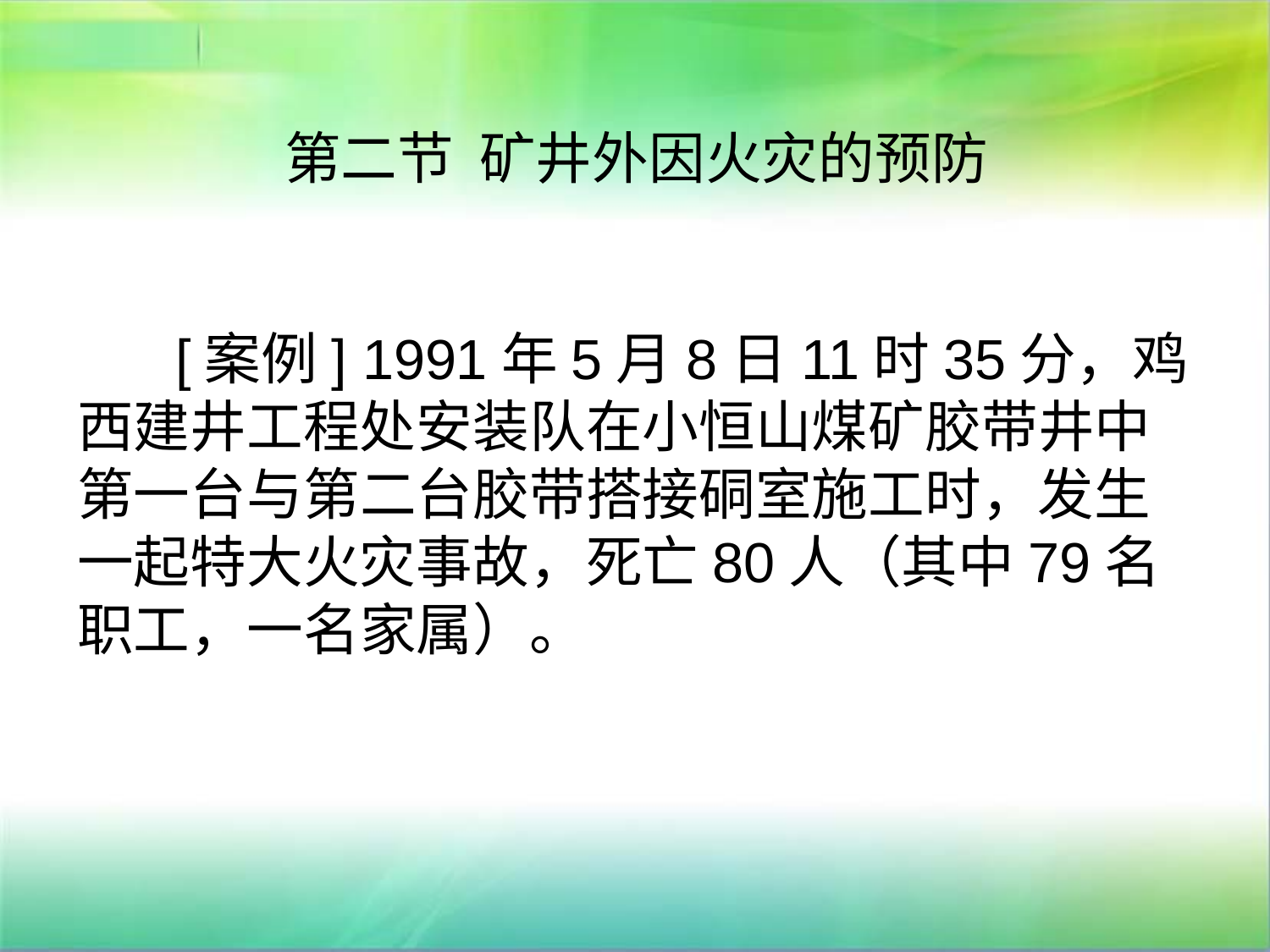

# 第二节  矿井外因火灾的预防

       [案例] 1991年5月8日11时35分，鸡西建井工程处安装队在小恒山煤矿胶带井中第一台与第二台胶带搭接硐室施工时，发生一起特大火灾事故，死亡80人（其中79名职工，一名家属）。